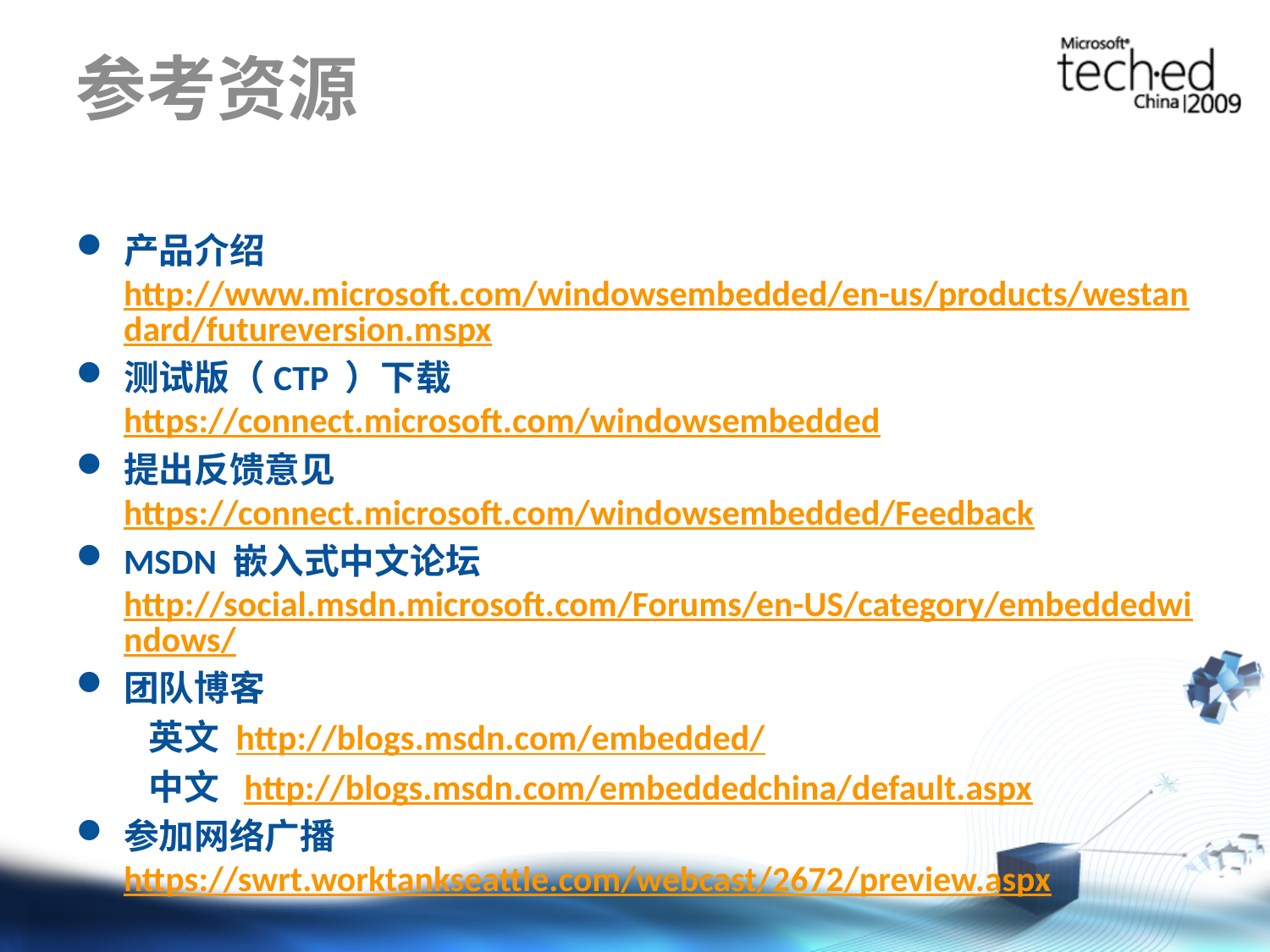

# 参考资源
产品介绍 http://www.microsoft.com/windowsembedded/en-us/products/westandard/futureversion.mspx
测试版（CTP ）下载 https://connect.microsoft.com/windowsembedded
提出反馈意见 https://connect.microsoft.com/windowsembedded/Feedback
MSDN 嵌入式中文论坛 http://social.msdn.microsoft.com/Forums/en-US/category/embeddedwindows/
团队博客
        英文 http://blogs.msdn.com/embedded/
        中文  http://blogs.msdn.com/embeddedchina/default.aspx
参加网络广播https://swrt.worktankseattle.com/webcast/2672/preview.aspx